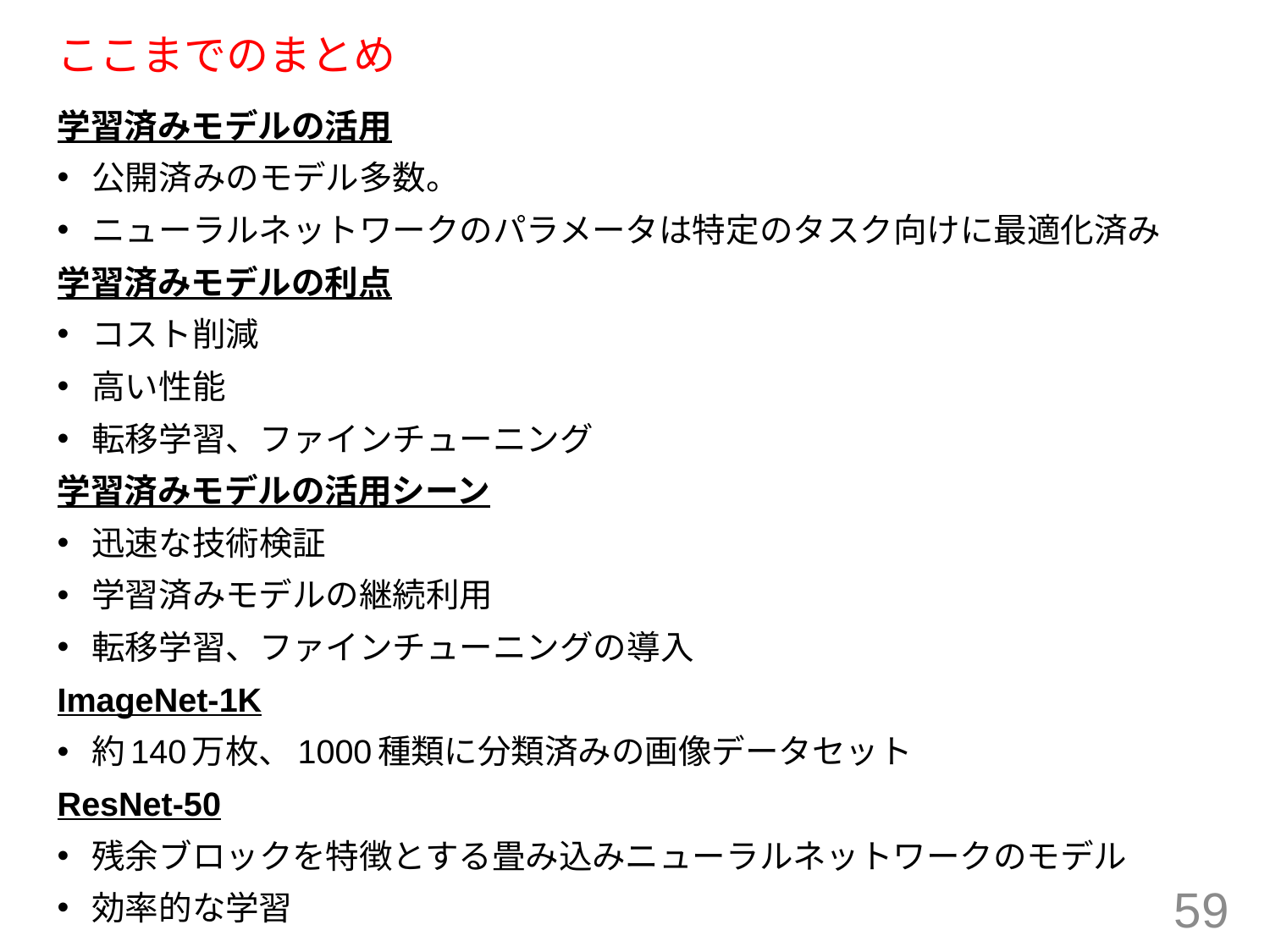

# ここまでのまとめ
学習済みモデルの活用
公開済みのモデル多数。
ニューラルネットワークのパラメータは特定のタスク向けに最適化済み
学習済みモデルの利点
コスト削減
高い性能
転移学習、ファインチューニング
学習済みモデルの活用シーン
迅速な技術検証
学習済みモデルの継続利用
転移学習、ファインチューニングの導入
ImageNet-1K
約140万枚、1000種類に分類済みの画像データセット
ResNet-50
残余ブロックを特徴とする畳み込みニューラルネットワークのモデル
効率的な学習
59